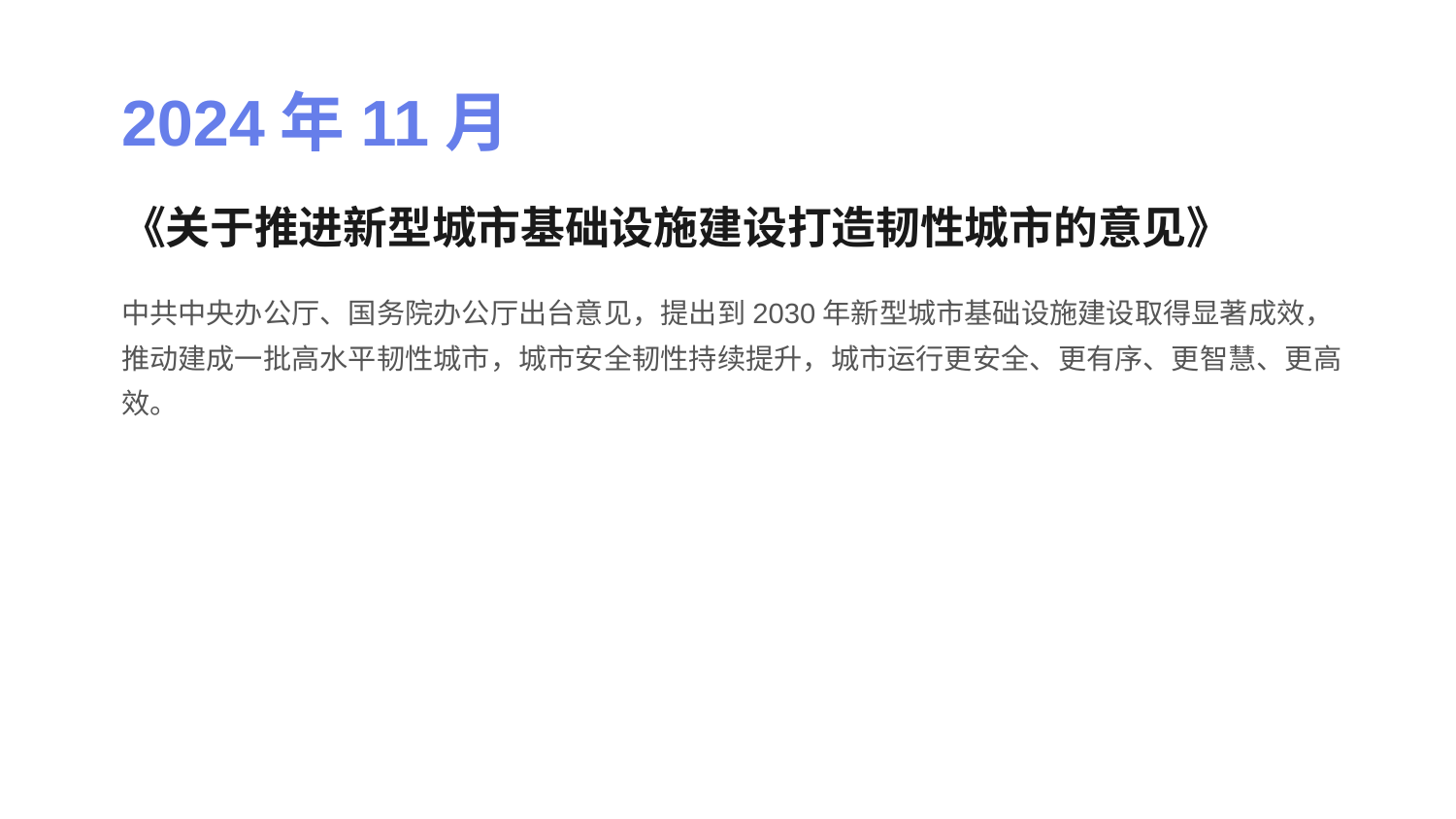

2024年11月
《关于推进新型城市基础设施建设打造韧性城市的意见》
中共中央办公厅、国务院办公厅出台意见，提出到2030年新型城市基础设施建设取得显著成效，推动建成一批高水平韧性城市，城市安全韧性持续提升，城市运行更安全、更有序、更智慧、更高效。